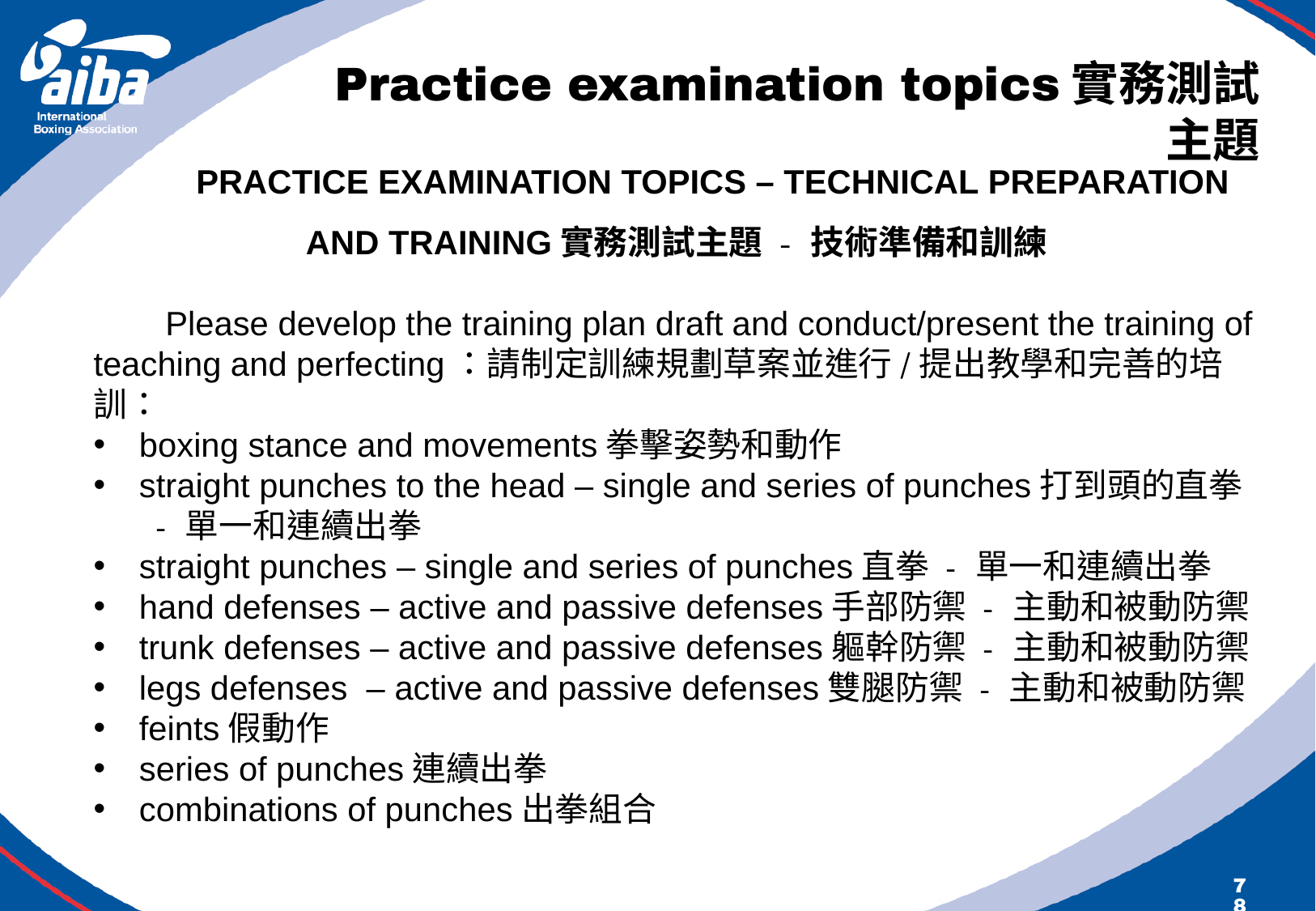

Practice examination topics實務測試主題

PRACTICE EXAMINATION TOPICS – TECHNICAL PREPARATION AND TRAINING實務測試主題 - 技術準備和訓練
Please develop the training plan draft and conduct/present the training of teaching and perfecting：請制定訓練規劃草案並進行/提出教學和完善的培訓：
boxing stance and movements拳擊姿勢和動作
straight punches to the head – single and series of punches打到頭的直拳 - 單一和連續出拳
straight punches – single and series of punches直拳 - 單一和連續出拳
hand defenses – active and passive defenses手部防禦 - 主動和被動防禦
trunk defenses – active and passive defenses軀幹防禦 - 主動和被動防禦
legs defenses  – active and passive defenses雙腿防禦 - 主動和被動防禦
feints假動作
series of punches連續出拳
combinations of punches出拳組合
78